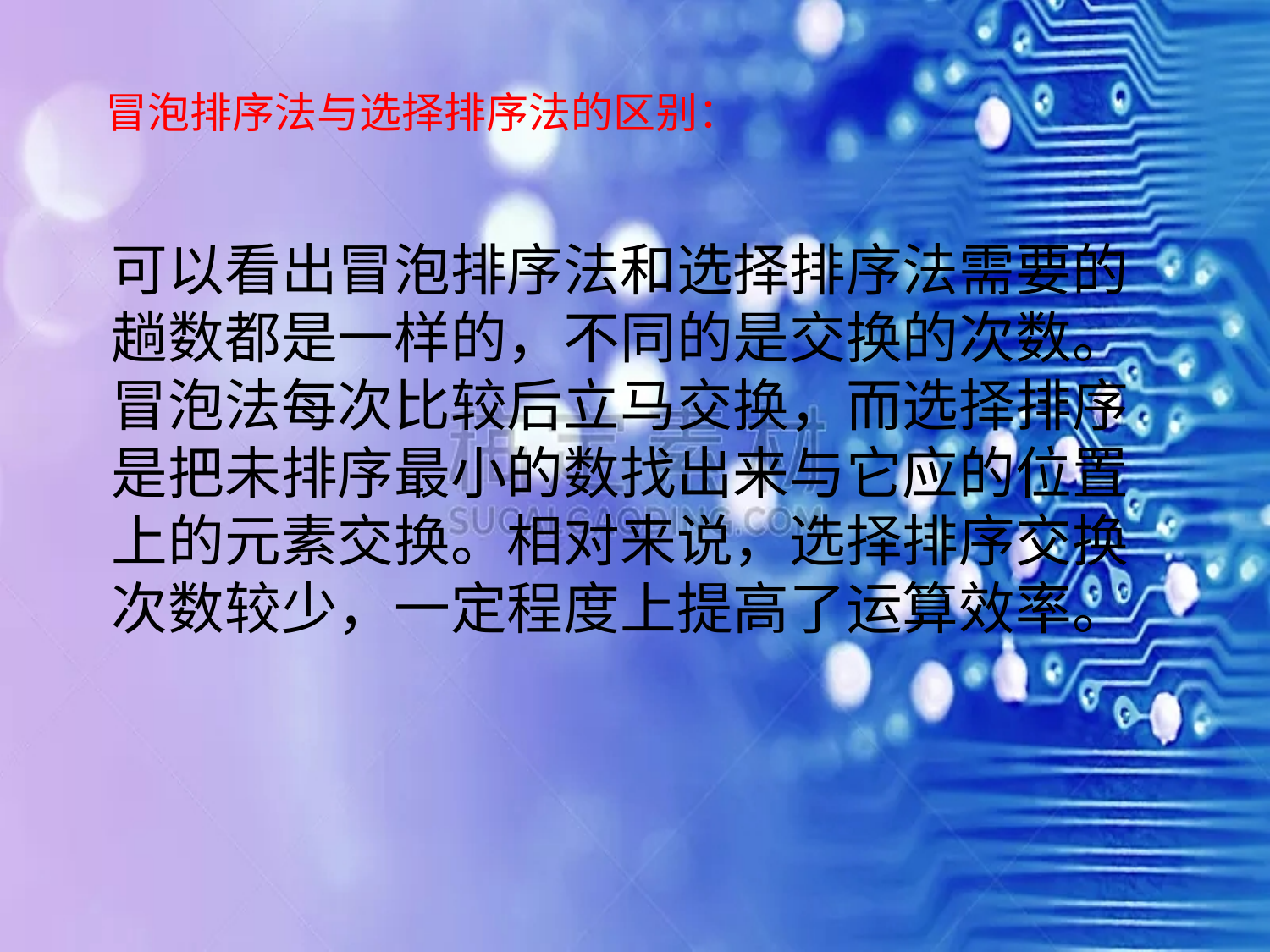

冒泡排序法与选择排序法的区别：
可以看出冒泡排序法和选择排序法需要的趟数都是一样的，不同的是交换的次数。冒泡法每次比较后立马交换，而选择排序是把未排序最小的数找出来与它应的位置上的元素交换。相对来说，选择排序交换次数较少，一定程度上提高了运算效率。